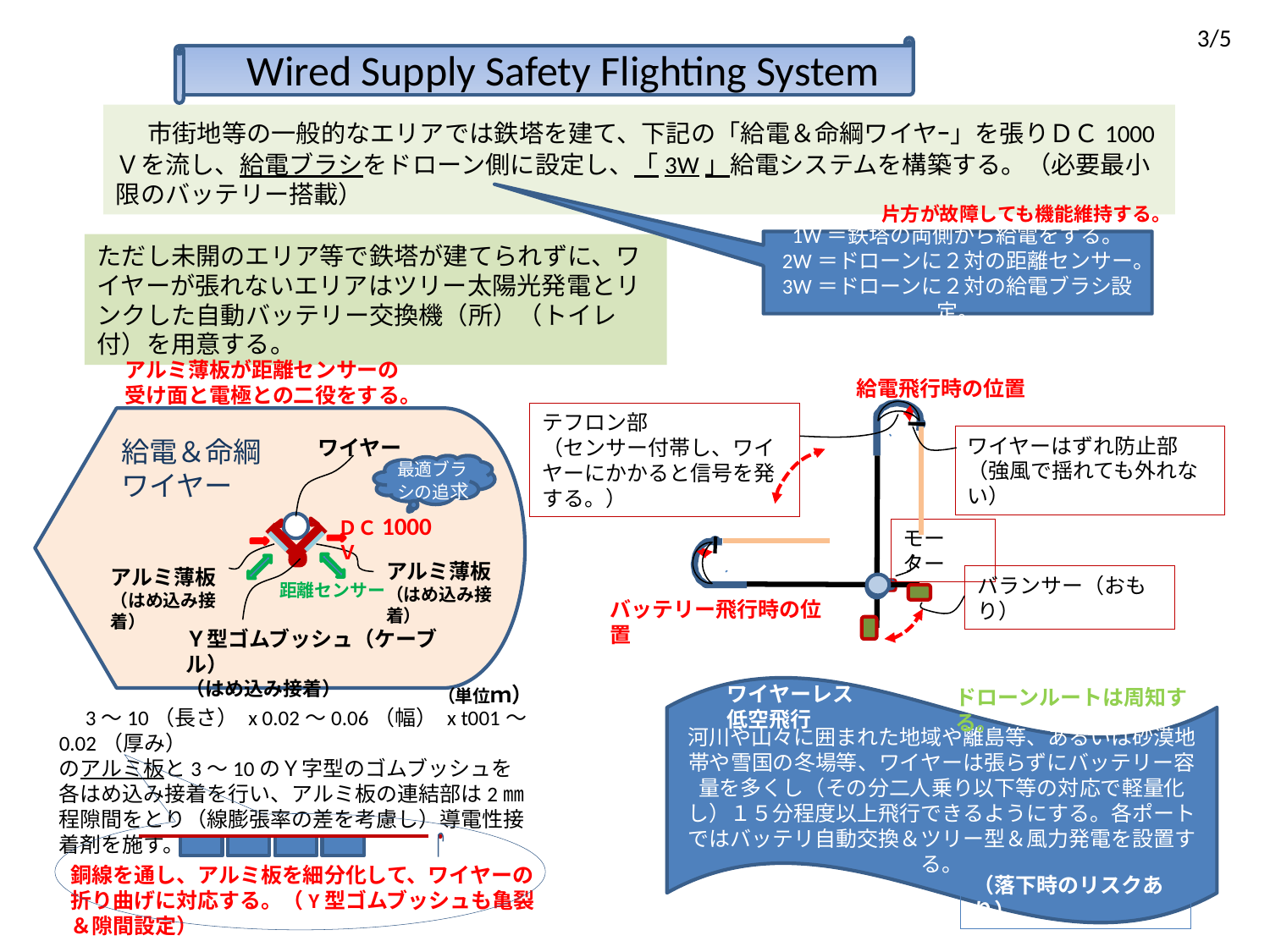

3/5

　Wired Supply Safety Flighting System
　市街地等の一般的なエリアでは鉄塔を建て、下記の「給電＆命綱ワイヤｰ」を張りＤＣ1000Ｖを流し、給電ブラシをドローン側に設定し、「3W」給電システムを構築する。（必要最小限のバッテリー搭載）
片方が故障しても機能維持する。
1W＝鉄塔の両側から給電をする。
2W＝ドローンに２対の距離センサー。
3W＝ドローンに２対の給電ブラシ設定。
ただし未開のエリア等で鉄塔が建てられずに、ワイヤーが張れないエリアはツリー太陽光発電とリンクした自動バッテリー交換機（所）（トイレ付）を用意する。
アルミ薄板が距離センサーの受け面と電極との二役をする。
給電飛行時の位置

テフロン部
（センサー付帯し、ワイヤーにかかると信号を発する。）

ワイヤーはずれ防止部　（強風で揺れても外れない）

給電＆命綱ワイヤー
ワイヤー

最適ブラシの追求

ＤＣ1000Ｖ

モーター

アルミ薄板
（はめ込み接着）

アルミ薄板
（はめ込み接着）

バランサー（おもり）
距離センサー
バッテリー飛行時の位置

Ｙ型ゴムブッシュ（ケーブル）
（はめ込み接着）
ワイヤーレス低空飛行
（単位ｍ）
河川や山々に囲まれた地域や離島等、あるいは砂漠地帯や雪国の冬場等、ワイヤーは張らずにバッテリー容量を多くし（その分二人乗り以下等の対応で軽量化し）１５分程度以上飛行できるようにする。各ポートではバッテリ自動交換＆ツリー型＆風力発電を設置する。
ドローンルートは周知する。
　3～10（長さ） x 0.02～0.06（幅） x t001～0.02（厚み）
のアルミ板と3～10のＹ字型のゴムブッシュを各はめ込み接着を行い、アルミ板の連結部は2㎜程隙間をとり（線膨張率の差を考慮し）導電性接着剤を施す。

銅線を通し、アルミ板を細分化して、ワイヤーの折り曲げに対応する。（Y型ゴムブッシュも亀裂＆隙間設定）
（落下時のリスクあり）